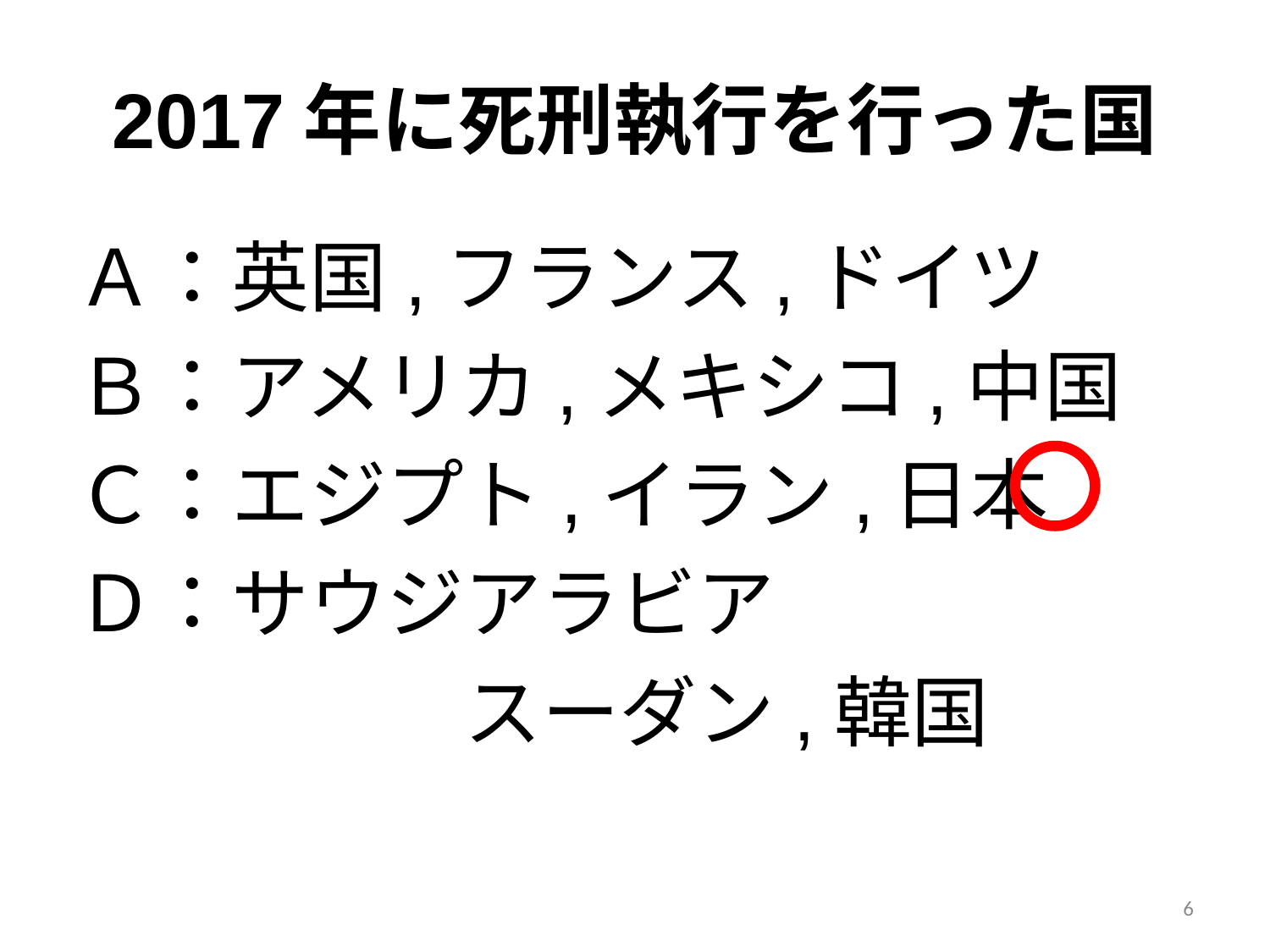

# 2017年に死刑執行を行った国
Ａ：英国,フランス,ドイツ
Ｂ：アメリカ,メキシコ,中国
Ｃ：エジプト,イラン,日本
Ｄ：サウジアラビア
　　　　　スーダン,韓国

6